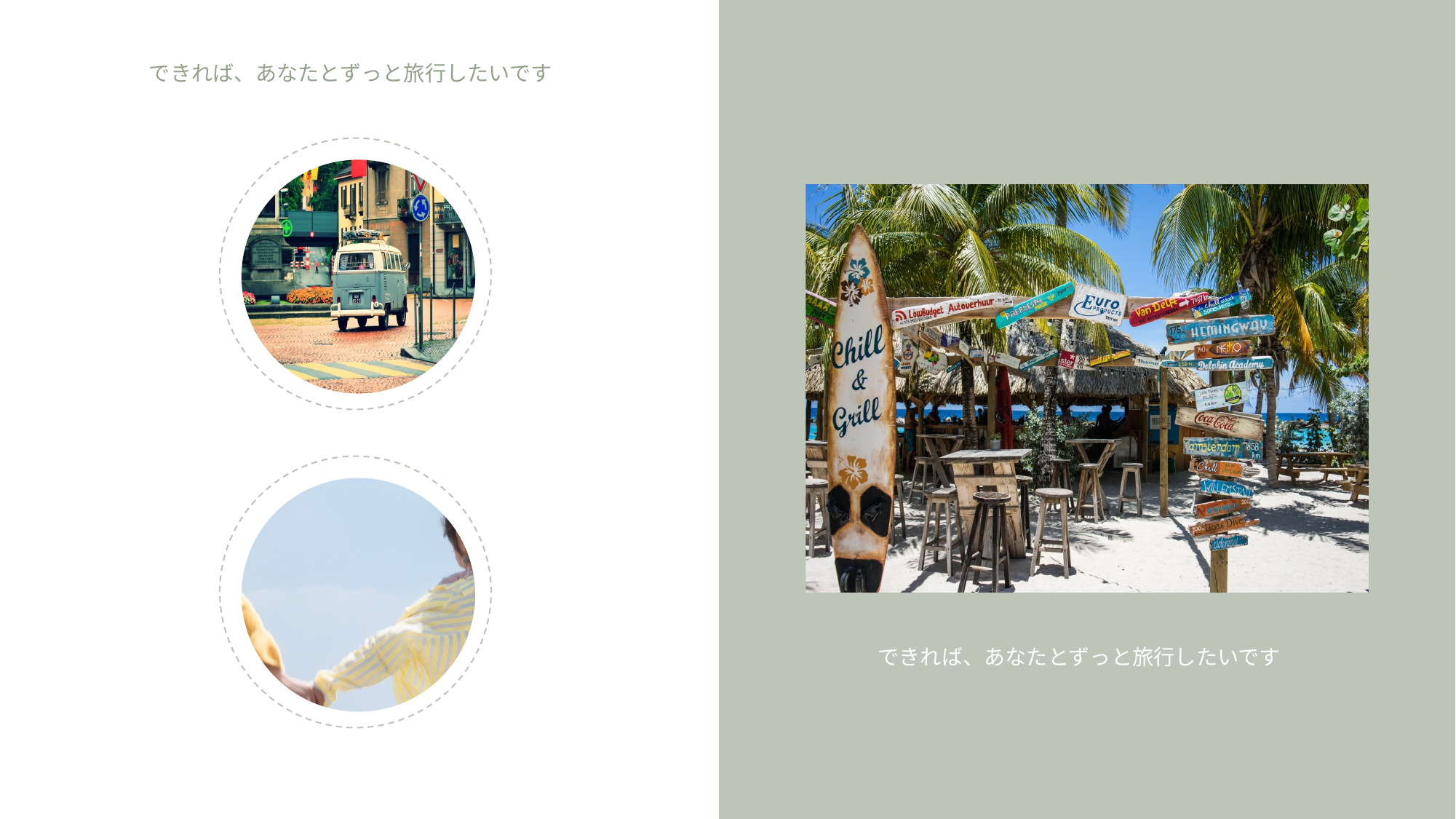

できれば、あなたとずっと旅行したいです

できれば、あなたとずっと旅行したいです